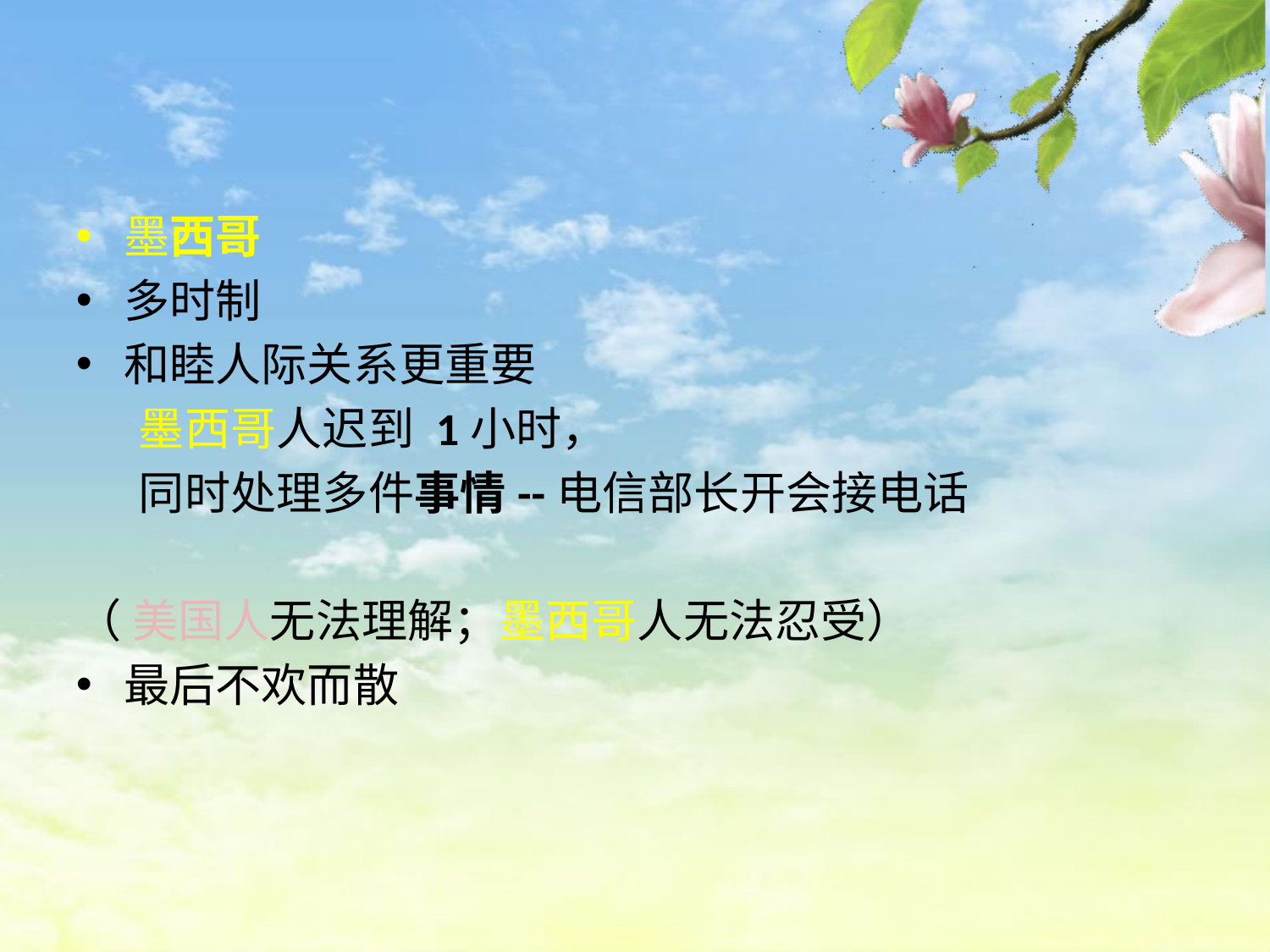

墨西哥
多时制
和睦人际关系更重要
     墨西哥人迟到 1小时，
     同时处理多件事情--电信部长开会接电话

（ 美国人无法理解；墨西哥人无法忍受）
最后不欢而散